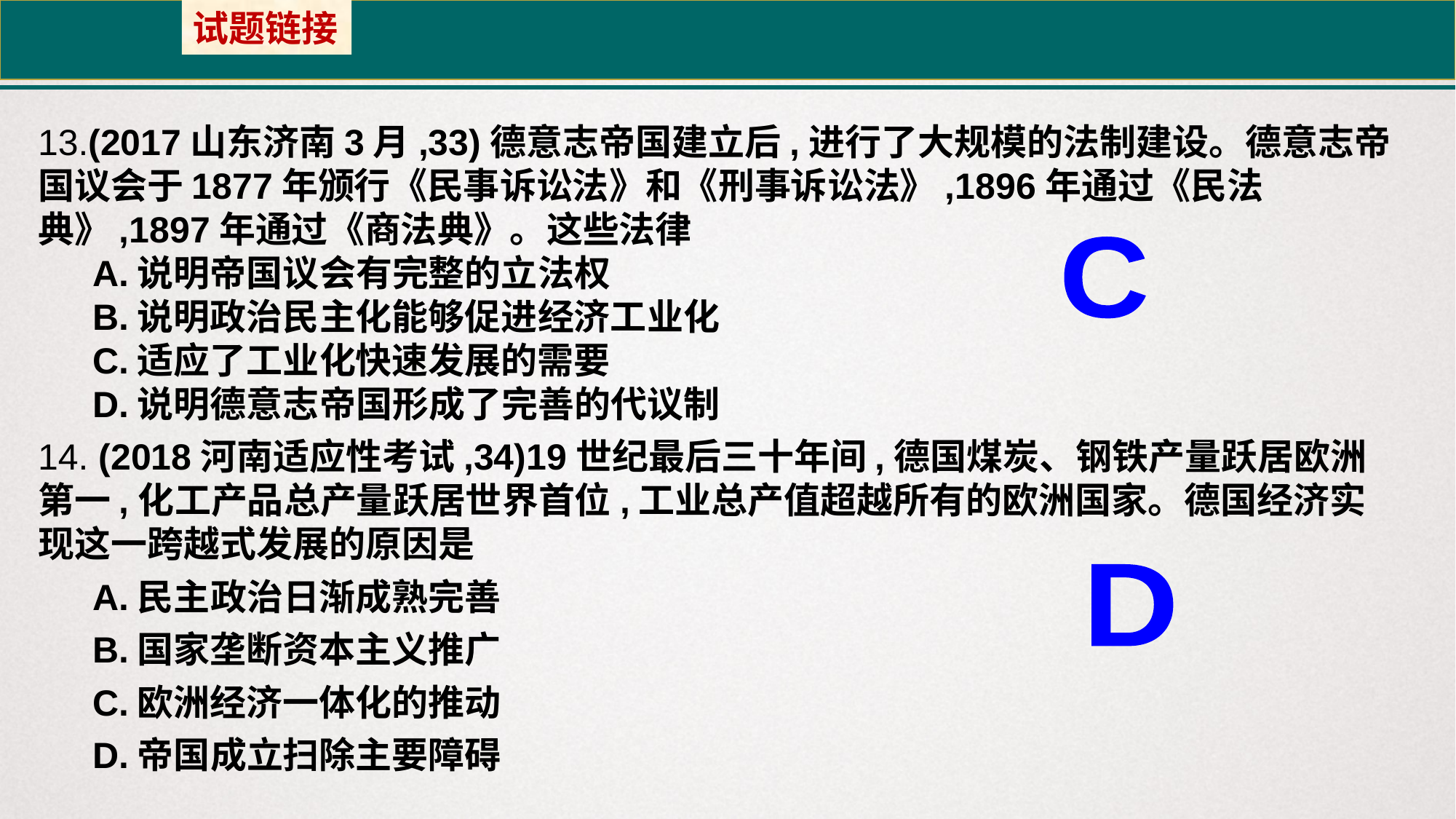

试题链接
13.(2017山东济南3月,33)德意志帝国建立后,进行了大规模的法制建设。德意志帝国议会于1877年颁行《民事诉讼法》和《刑事诉讼法》,1896年通过《民法典》,1897年通过《商法典》。这些法律
A.说明帝国议会有完整的立法权
B.说明政治民主化能够促进经济工业化
C.适应了工业化快速发展的需要
D.说明德意志帝国形成了完善的代议制
14. (2018河南适应性考试,34)19世纪最后三十年间,德国煤炭、钢铁产量跃居欧洲第一,化工产品总产量跃居世界首位,工业总产值超越所有的欧洲国家。德国经济实现这一跨越式发展的原因是
A.民主政治日渐成熟完善
B.国家垄断资本主义推广
C.欧洲经济一体化的推动
D.帝国成立扫除主要障碍
C

D